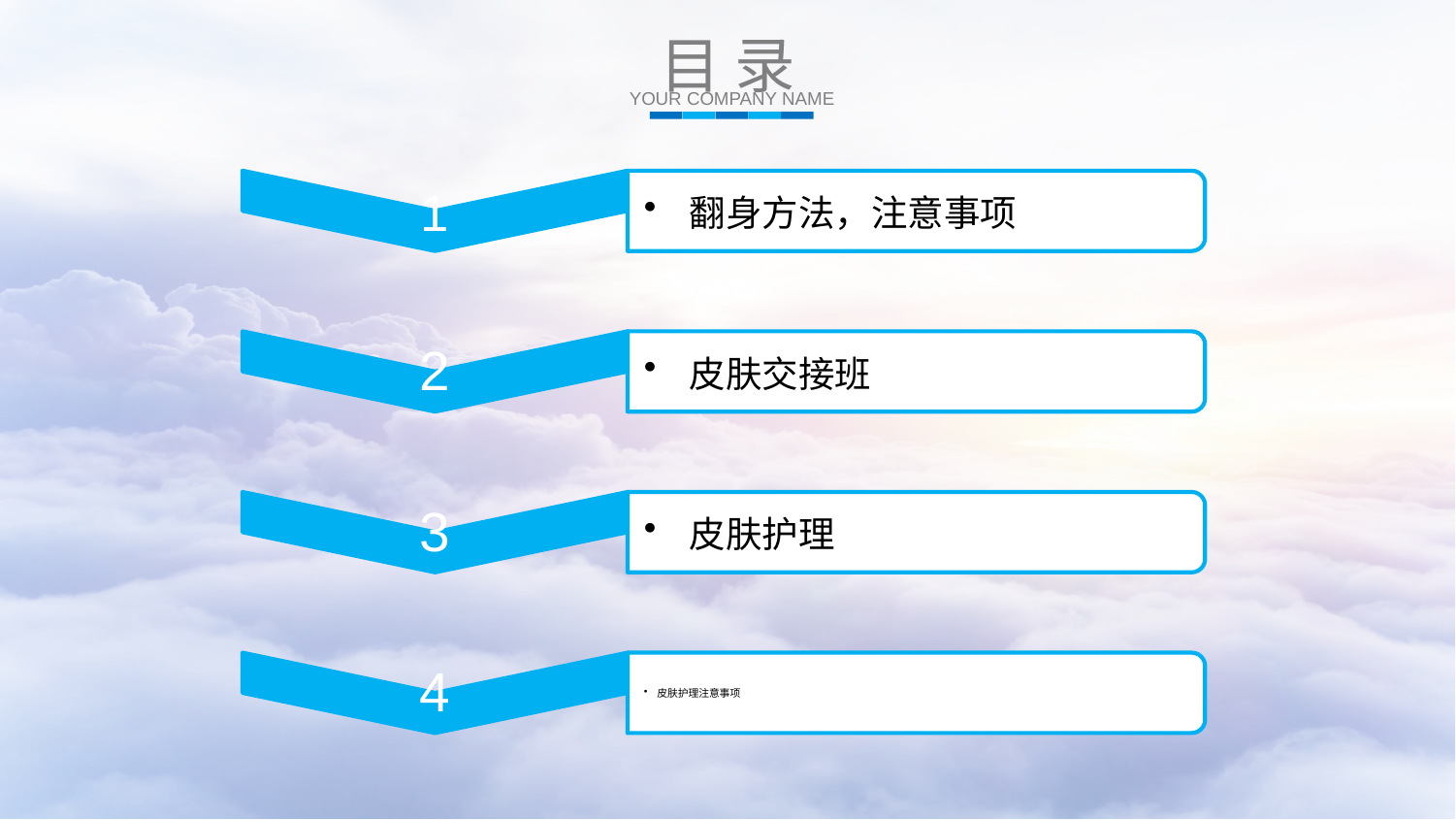

目 录
YOUR COMPANY NAME

1
翻身方法，注意事项
2
皮肤交接班
3
皮肤护理
4
皮肤护理注意事项